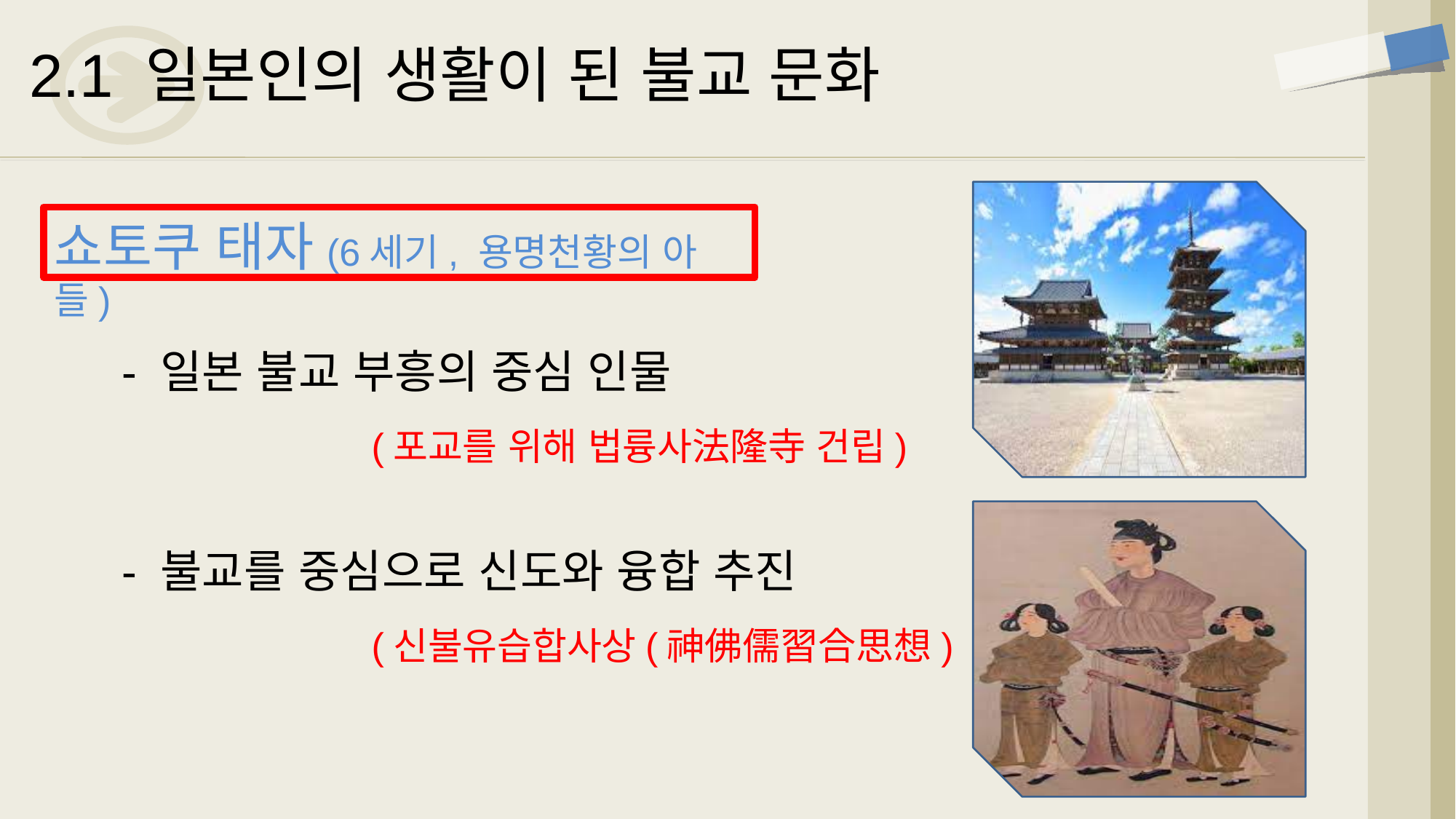

2.1 일본인의 생활이 된 불교 문화

쇼토쿠 태자(6세기, 용명천황의 아들)
- 일본 불교 부흥의 중심 인물
(포교를 위해 법륭사法隆寺 건립)

- 불교를 중심으로 신도와 융합 추진
(신불유습합사상(神佛儒習合思想)